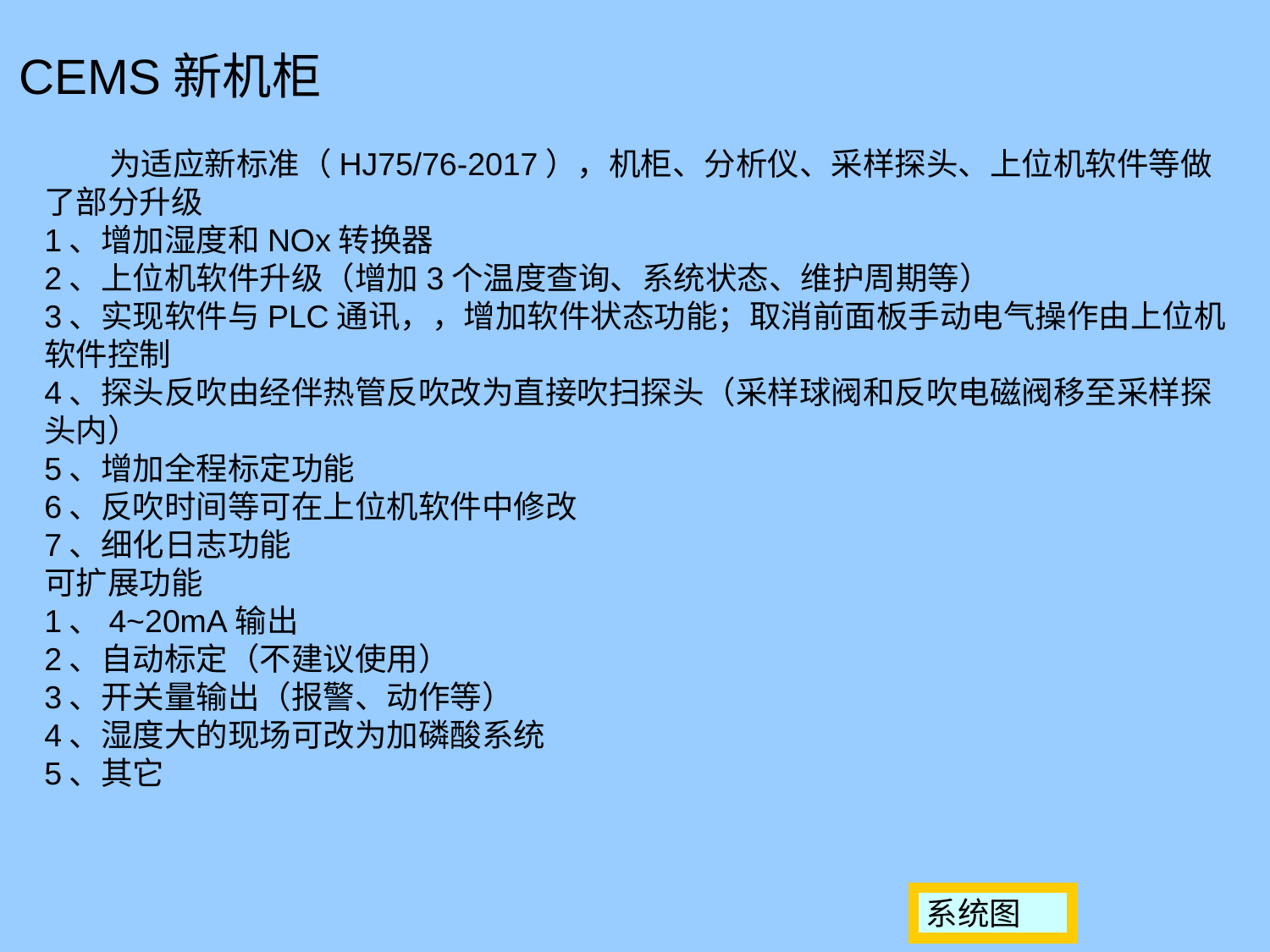

CEMS新机柜
        为适应新标准（HJ75/76-2017），机柜、分析仪、采样探头、上位机软件等做了部分升级
1、增加湿度和NOx转换器
2、上位机软件升级（增加3个温度查询、系统状态、维护周期等）
3、实现软件与PLC通讯，，增加软件状态功能；取消前面板手动电气操作由上位机软件控制
4、探头反吹由经伴热管反吹改为直接吹扫探头（采样球阀和反吹电磁阀移至采样探头内）
5、增加全程标定功能
6、反吹时间等可在上位机软件中修改
7、细化日志功能
可扩展功能
1、4~20mA输出
2、自动标定（不建议使用）
3、开关量输出（报警、动作等）
4、湿度大的现场可改为加磷酸系统
5、其它
系统图